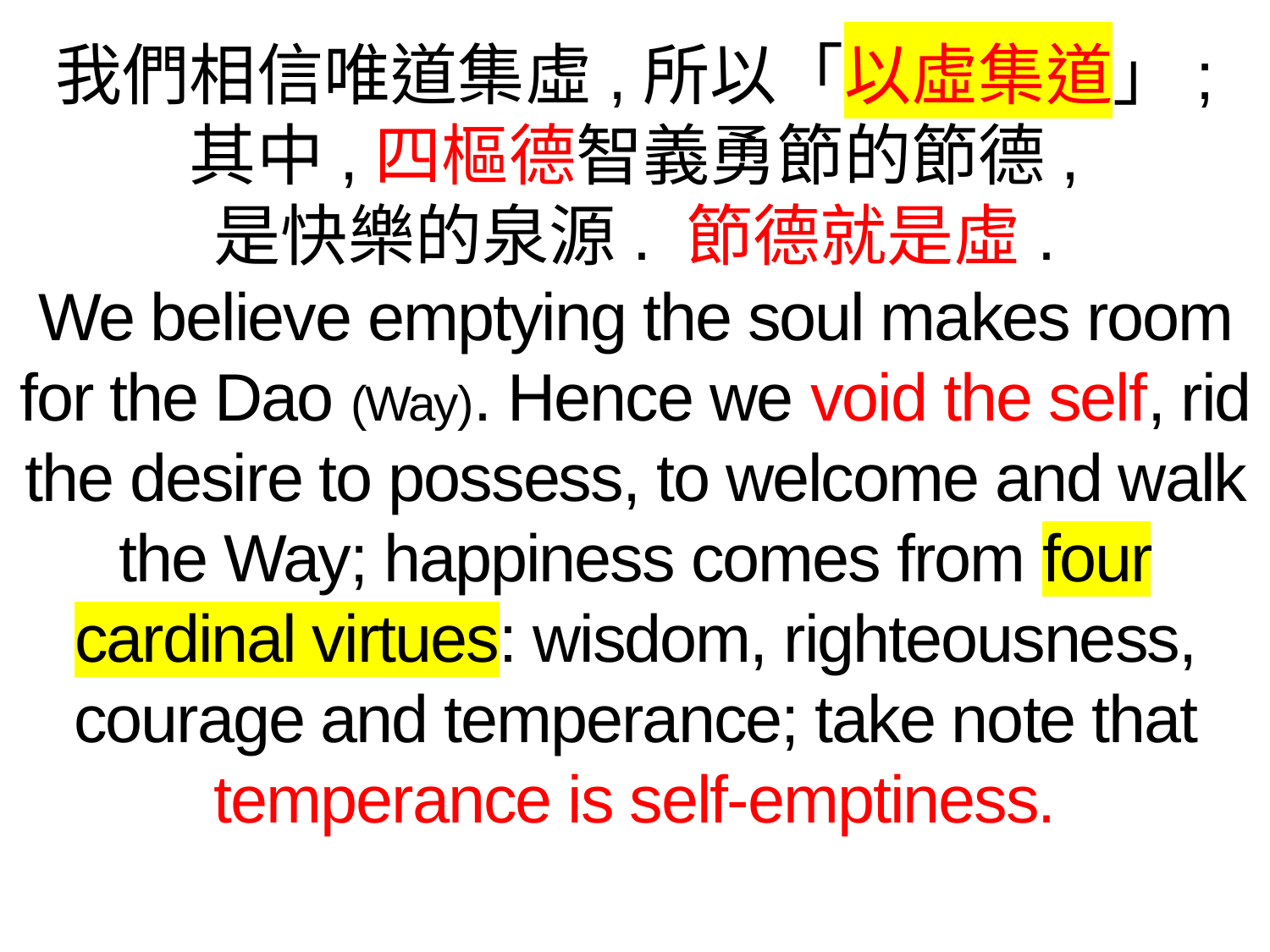

我們相信唯道集虛,所以「以虛集道」;
其中,四樞德智義勇節的節德,
是快樂的泉源. 節德就是虛.
We believe emptying the soul makes room for the Dao (Way). Hence we void the self, rid the desire to possess, to welcome and walk the Way; happiness comes from four cardinal virtues: wisdom, righteousness, courage and temperance; take note that temperance is self-emptiness.